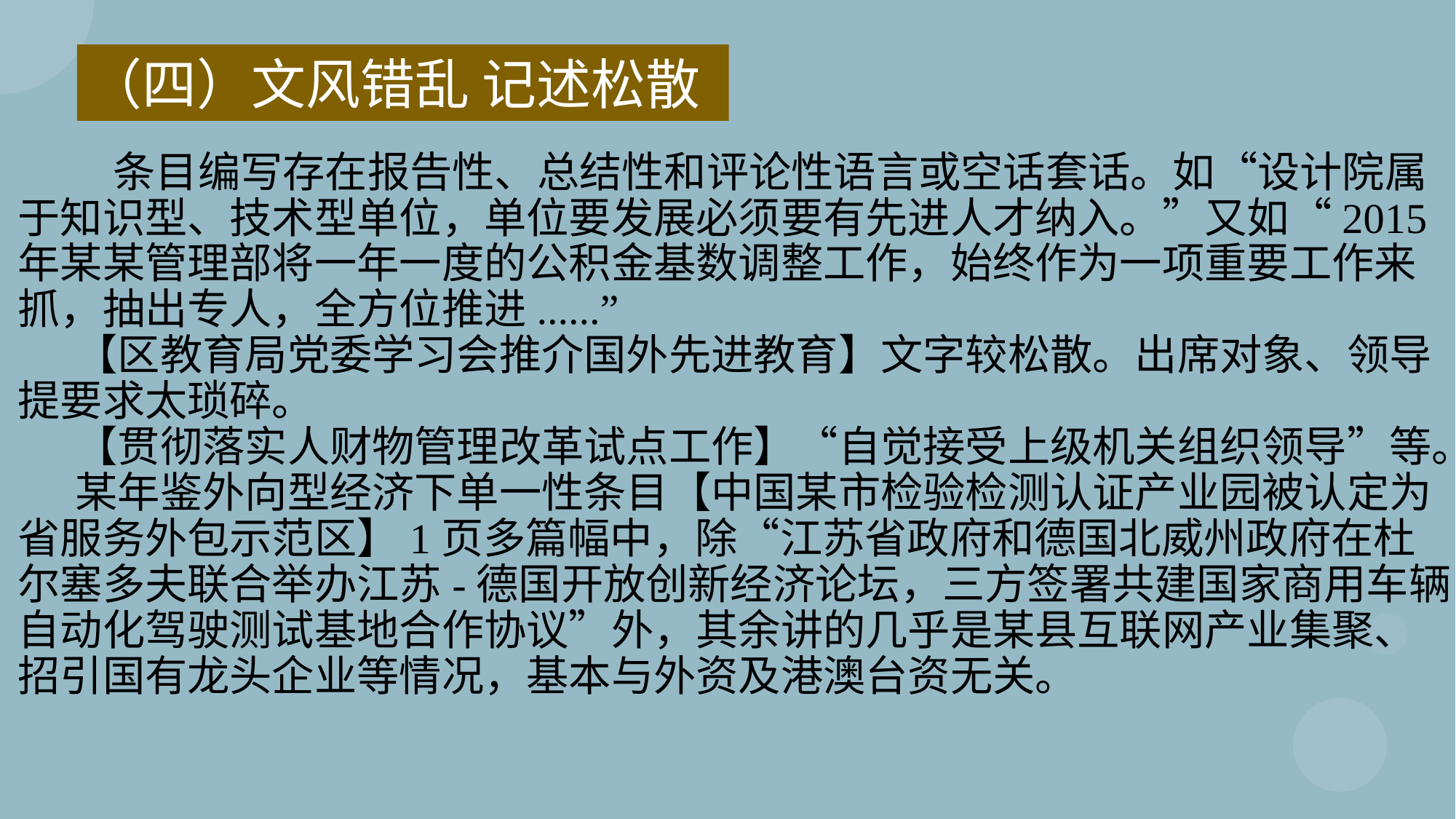

（四）文风错乱 记述松散
         条目编写存在报告性、总结性和评论性语言或空话套话。如“设计院属于知识型、技术型单位，单位要发展必须要有先进人才纳入。”又如“2015年某某管理部将一年一度的公积金基数调整工作，始终作为一项重要工作来抓，抽出专人，全方位推进......”
     【区教育局党委学习会推介国外先进教育】文字较松散。出席对象、领导提要求太琐碎。
     【贯彻落实人财物管理改革试点工作】“自觉接受上级机关组织领导”等。
     某年鉴外向型经济下单一性条目【中国某市检验检测认证产业园被认定为省服务外包示范区】1页多篇幅中，除“江苏省政府和德国北威州政府在杜尔塞多夫联合举办江苏-德国开放创新经济论坛，三方签署共建国家商用车辆自动化驾驶测试基地合作协议”外，其余讲的几乎是某县互联网产业集聚、招引国有龙头企业等情况，基本与外资及港澳台资无关。